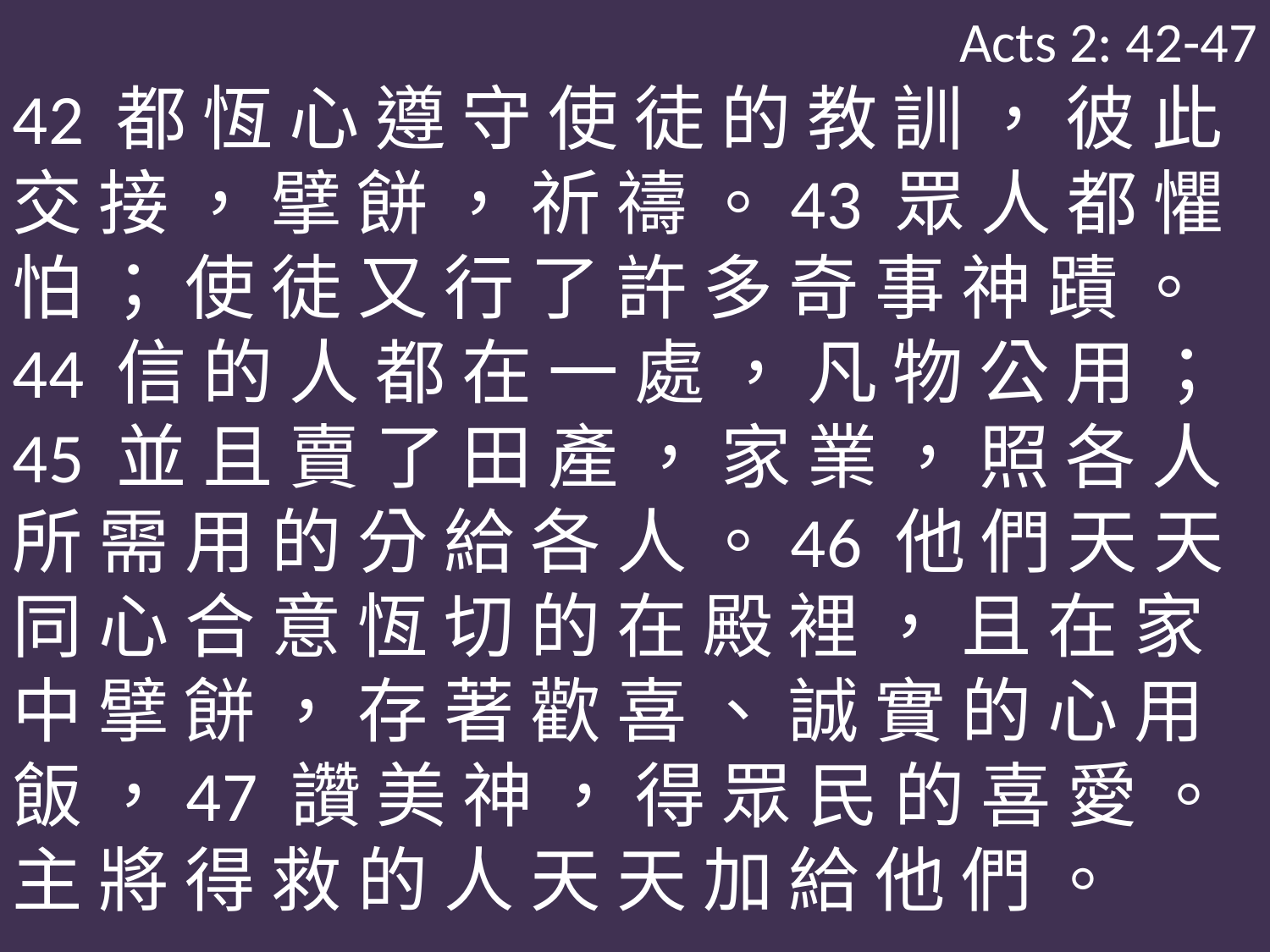

Acts 2: 42-47
42 都 恆 心 遵 守 使 徒 的 教 訓 ， 彼 此 交 接 ， 擘 餅 ， 祈 禱 。43 眾 人 都 懼 怕 ； 使 徒 又 行 了 許 多 奇 事 神 蹟 。
44 信 的 人 都 在 一 處 ， 凡 物 公 用 ；
45 並 且 賣 了 田 產 ， 家 業 ， 照 各 人 所 需 用 的 分 給 各 人 。46 他 們 天 天 同 心 合 意 恆 切 的 在 殿 裡 ， 且 在 家 中 擘 餅 ， 存 著 歡 喜 、 誠 實 的 心 用 飯 ，47 讚 美 神 ， 得 眾 民 的 喜 愛 。 主 將 得 救 的 人 天 天 加 給 他 們 。